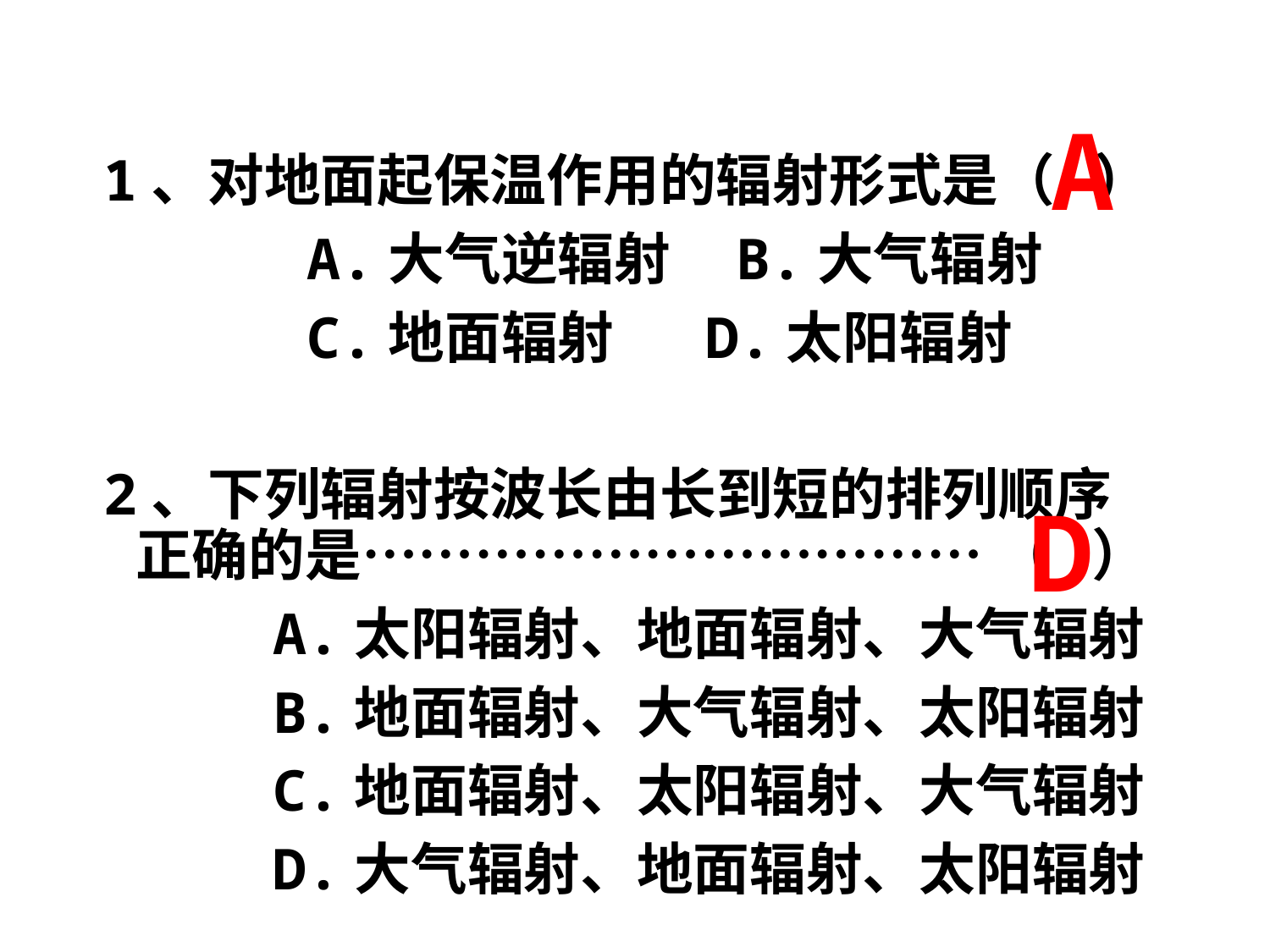

1、对地面起保温作用的辐射形式是（   ）
      A.大气逆辐射    B.大气辐射
      C.地面辐射      D.太阳辐射

2、下列辐射按波长由长到短的排列顺序正确的是…………………………… （   ）
     A.太阳辐射、地面辐射、大气辐射
     B.地面辐射、大气辐射、太阳辐射
     C.地面辐射、太阳辐射、大气辐射
     D.大气辐射、地面辐射、太阳辐射

A
D